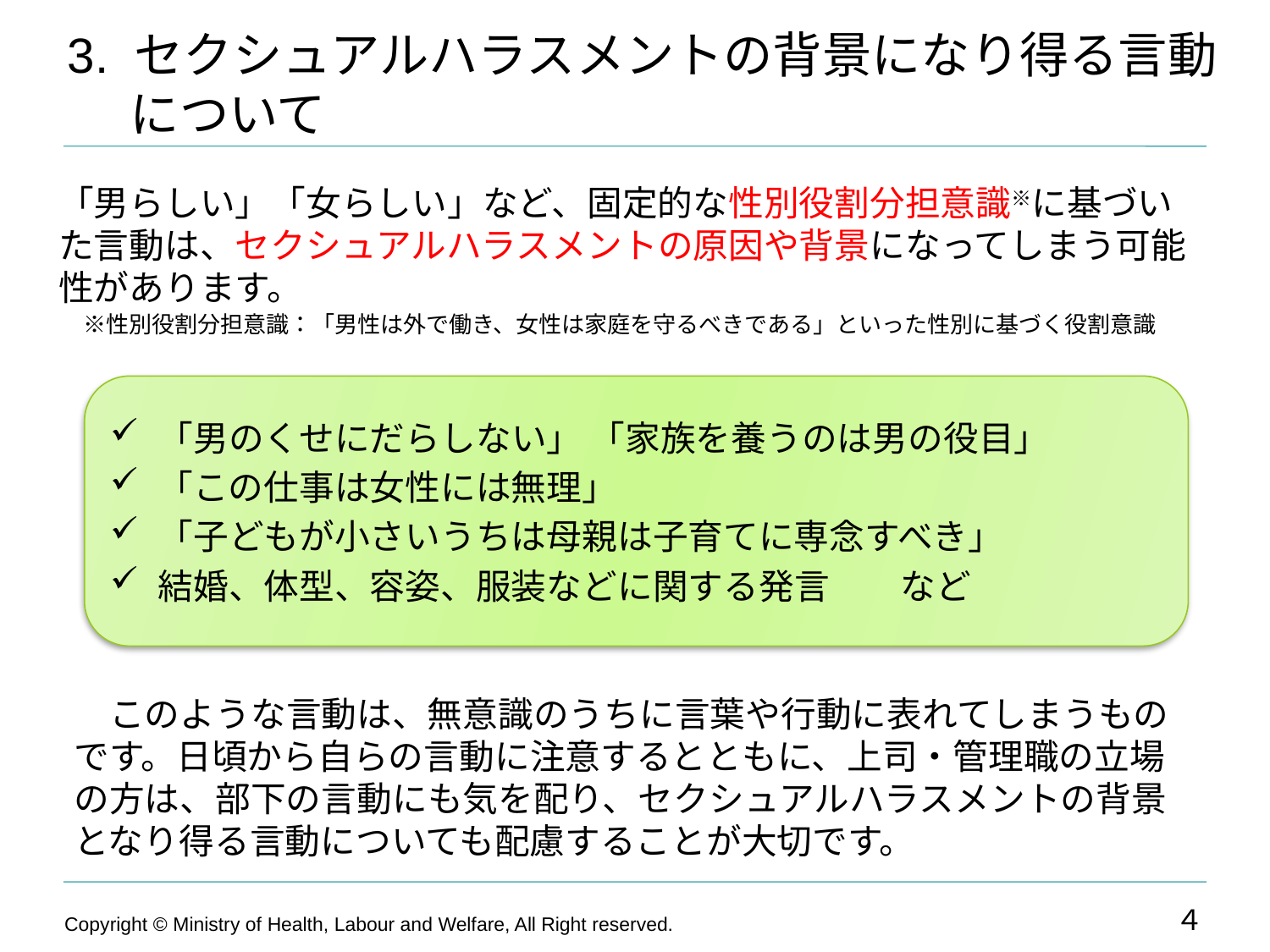

# 3. セクシュアルハラスメントの背景になり得る言動について
「男らしい」「女らしい」など、固定的な性別役割分担意識※に基づいた言動は、セクシュアルハラスメントの原因や背景になってしまう可能性があります。
　※性別役割分担意識：「男性は外で働き、女性は家庭を守るべきである」といった性別に基づく役割意識
「男のくせにだらしない」 「家族を養うのは男の役目」
「この仕事は女性には無理」
「子どもが小さいうちは母親は子育てに専念すべき」
結婚、体型、容姿、服装などに関する発言　　など
　このような言動は、無意識のうちに言葉や行動に表れてしまうものです。日頃から自らの言動に注意するとともに、上司・管理職の立場の方は、部下の言動にも気を配り、セクシュアルハラスメントの背景となり得る言動についても配慮することが大切です。
４